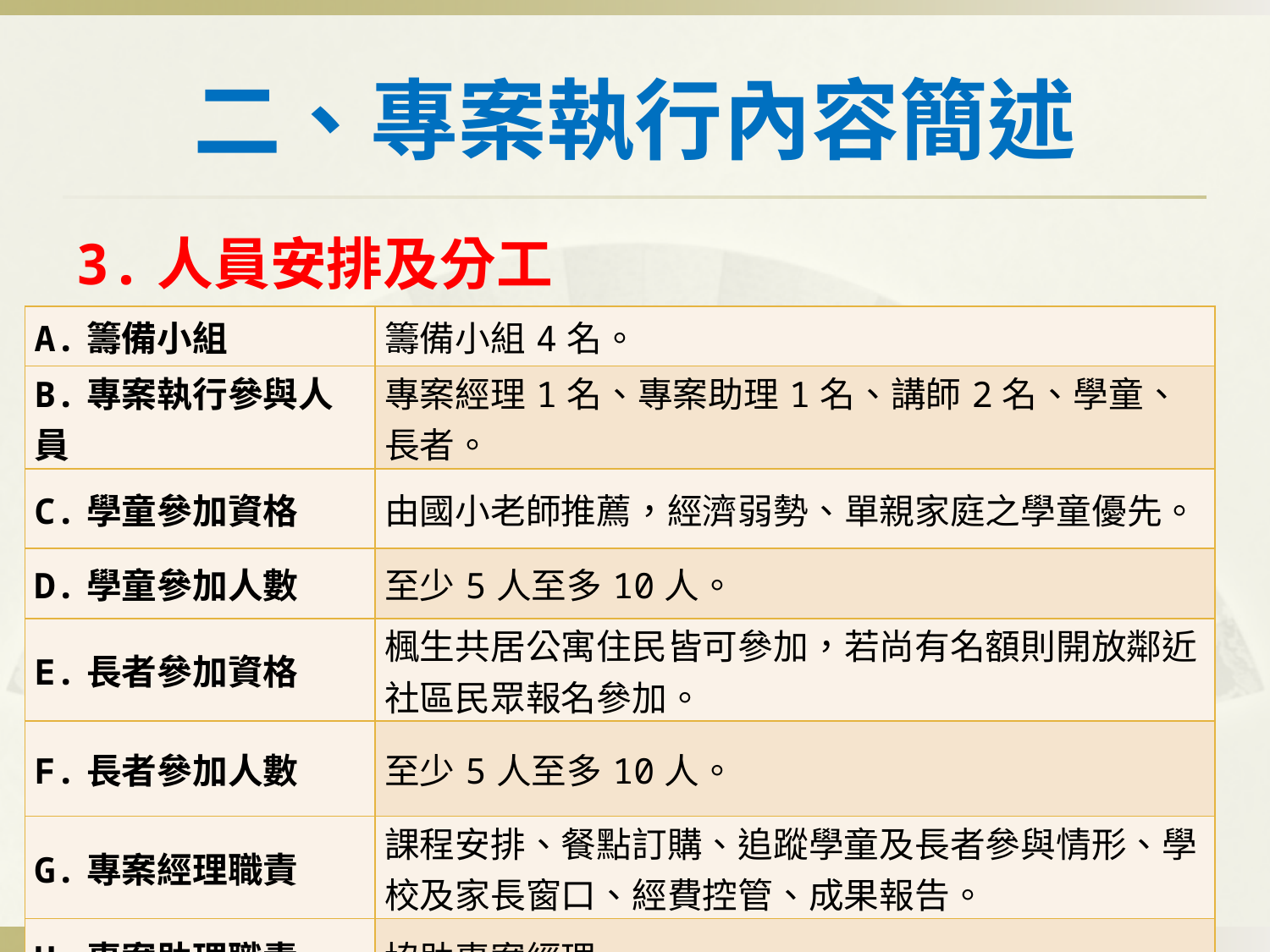

# 二、專案執行內容簡述
3.人員安排及分工

| A.籌備小組 | 籌備小組4名。 |
| --- | --- |
| B.專案執行參與人員 | 專案經理1名、專案助理1名、講師2名、學童、長者。 |
| C.學童參加資格 | 由國小老師推薦，經濟弱勢、單親家庭之學童優先。 |
| D.學童參加人數 | 至少5人至多10人。 |
| E.長者參加資格 | 楓生共居公寓住民皆可參加，若尚有名額則開放鄰近社區民眾報名參加。 |
| F.長者參加人數 | 至少5人至多10人。 |
| G.專案經理職責 | 課程安排、餐點訂購、追蹤學童及長者參與情形、學校及家長窗口、經費控管、成果報告。 |
| H.專案助理職責 | 協助專案經理。 |